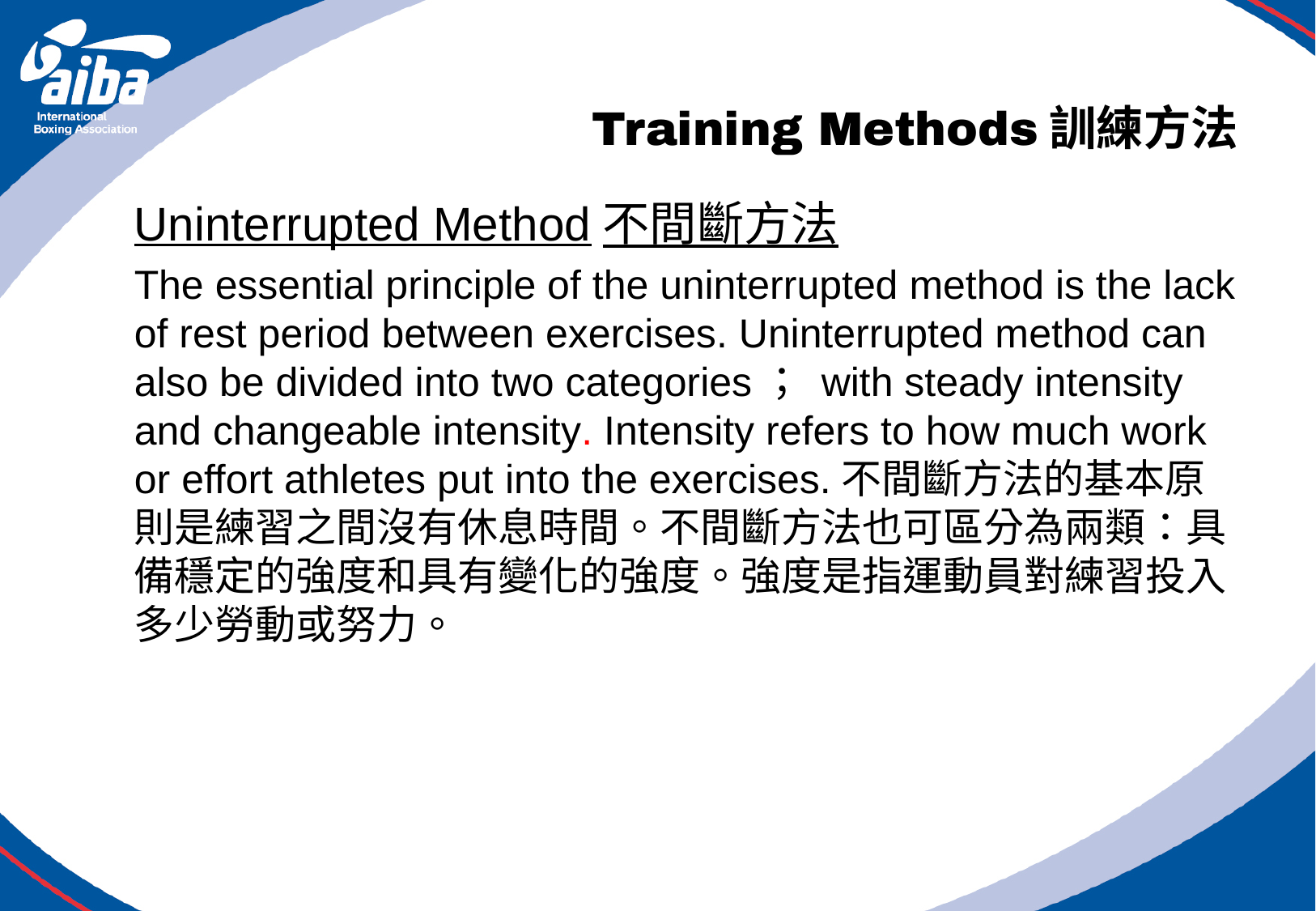

# Training Methods訓練方法
Uninterrupted Method不間斷方法
The essential principle of the uninterrupted method is the lack of rest period between exercises. Uninterrupted method can also be divided into two categories； with steady intensity and changeable intensity. Intensity refers to how much work or effort athletes put into the exercises.不間斷方法的基本原則是練習之間沒有休息時間。不間斷方法也可區分為兩類：具備穩定的強度和具有變化的強度。強度是指運動員對練習投入多少勞動或努力。